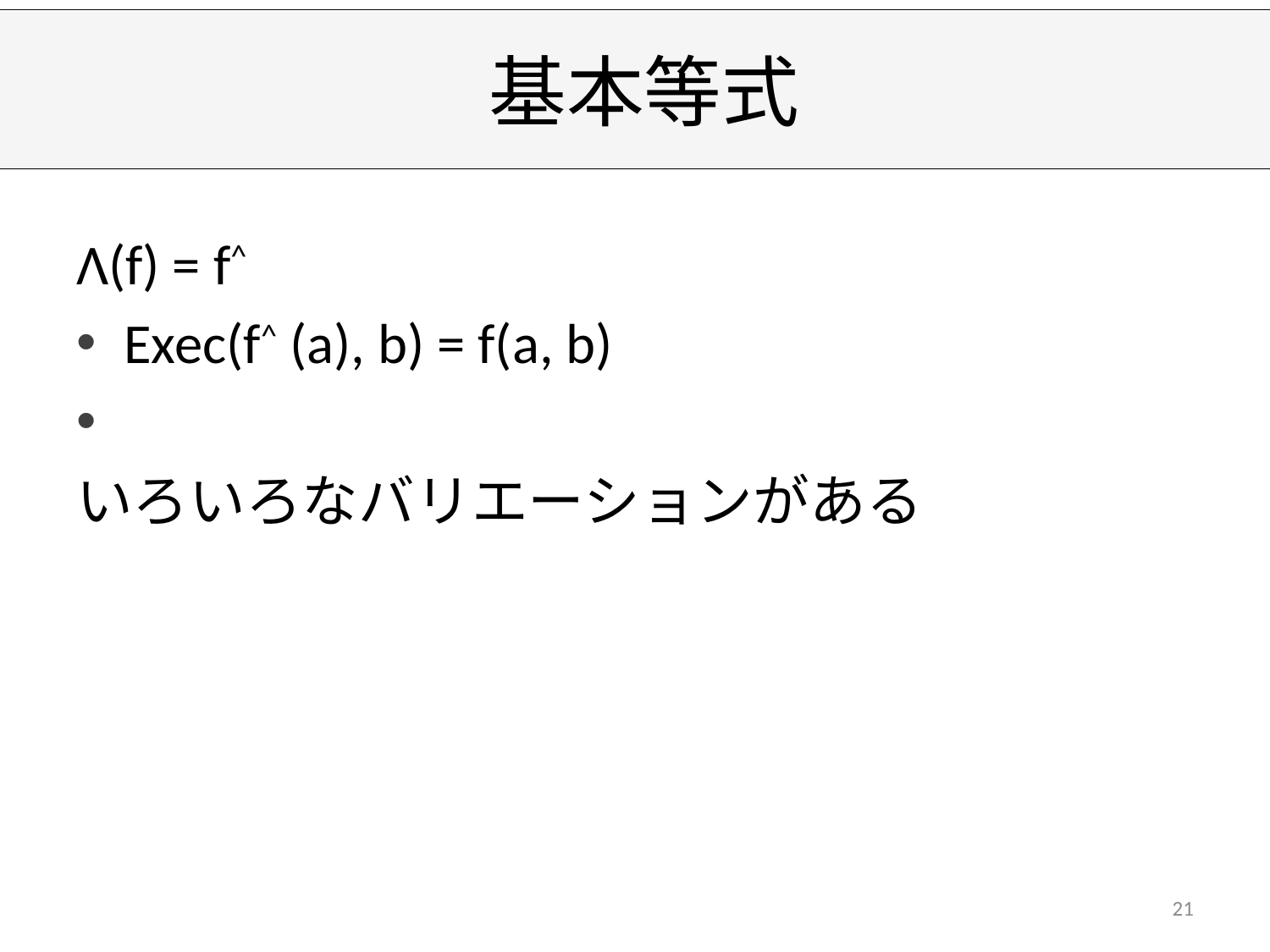

# 基本等式
Λ(f) = f^
Exec(f^ (a), b) = f(a, b)

いろいろなバリエーションがある
21